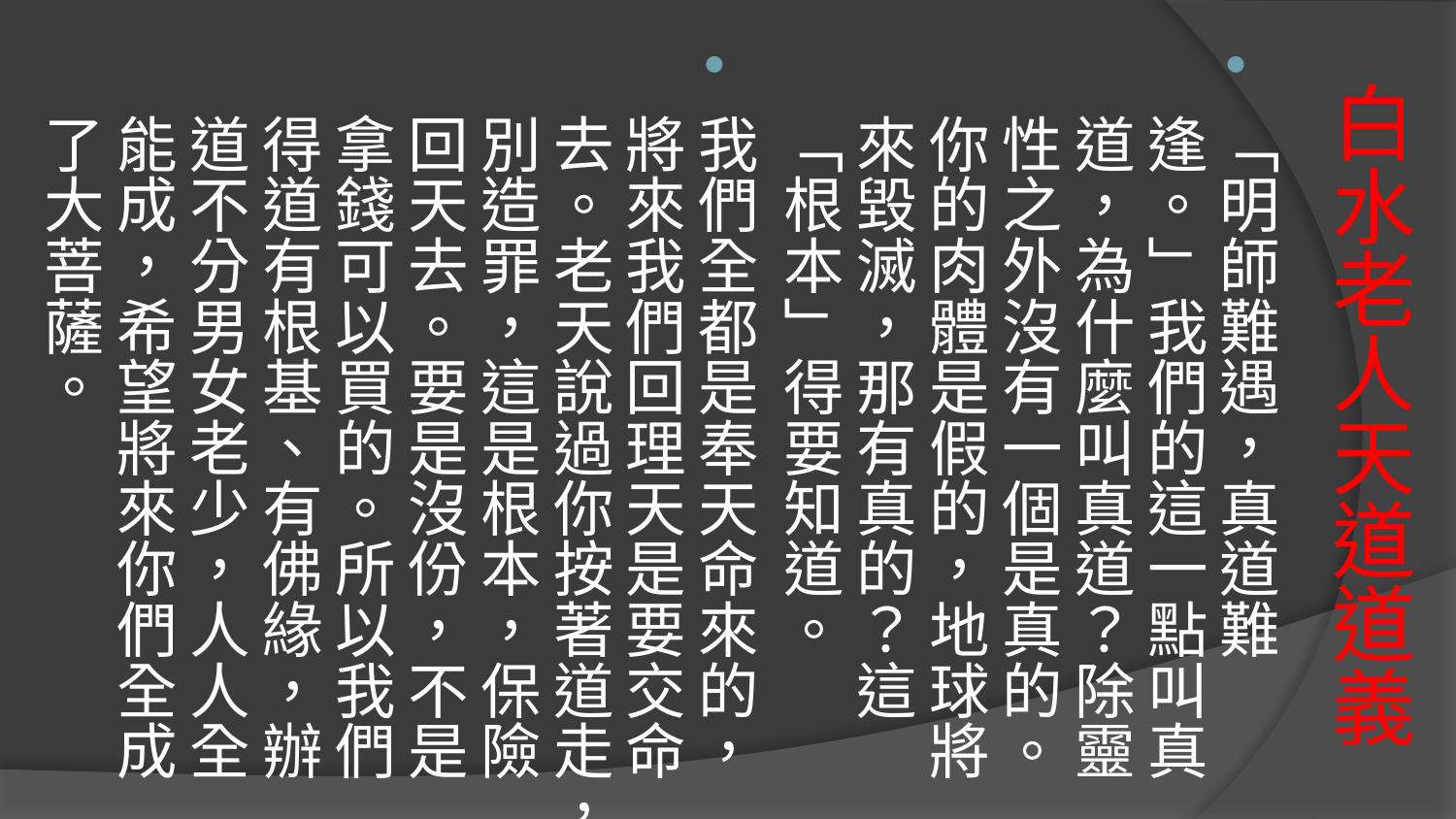

「明師難遇，真道難逢。」我們的這一點叫真道，為什麼叫真道？除靈性之外沒有一個是真的。你的肉體是假的，地球將來毀滅，那有真的？這「根本」得要知道。
我們全都是奉天命來的，將來我們回理天是要交命去。老天說過你按著道走，別造罪，這是根本，保險回天去。要是沒份，不是拿錢可以買的。所以我們得道有根基、有佛緣，辦道不分男女老少，人人全能成，希望將來你們全成了大菩薩。
# 白水老人天道道義